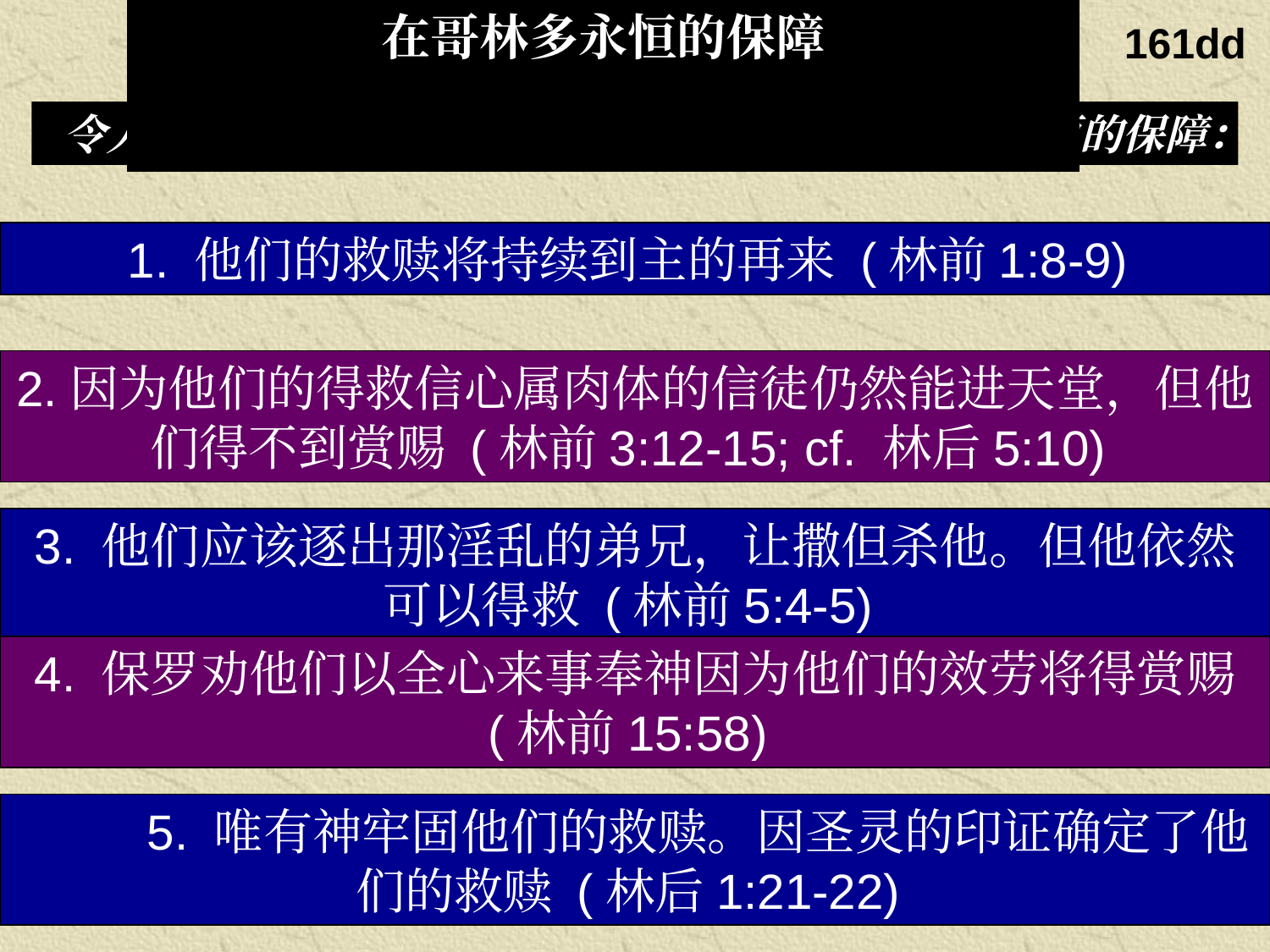

在哥林多永恒的保障
161dd
令人惊讶的是，保罗反复向哥林多信徒肯定他们有永恒的保障：
1. 他们的救赎将持续到主的再来 (林前1:8-9)
2.因为他们的得救信心属肉体的信徒仍然能进天堂，但他们得不到赏赐 (林前3:12-15; cf. 林后5:10)
3. 他们应该逐出那淫乱的弟兄，让撒但杀他。但他依然可以得救 (林前5:4-5)
4. 保罗劝他们以全心来事奉神因为他们的效劳将得赏赐 (林前15:58)
	5. 唯有神牢固他们的救赎。因圣灵的印证确定了他们的救赎 (林后1:21-22)